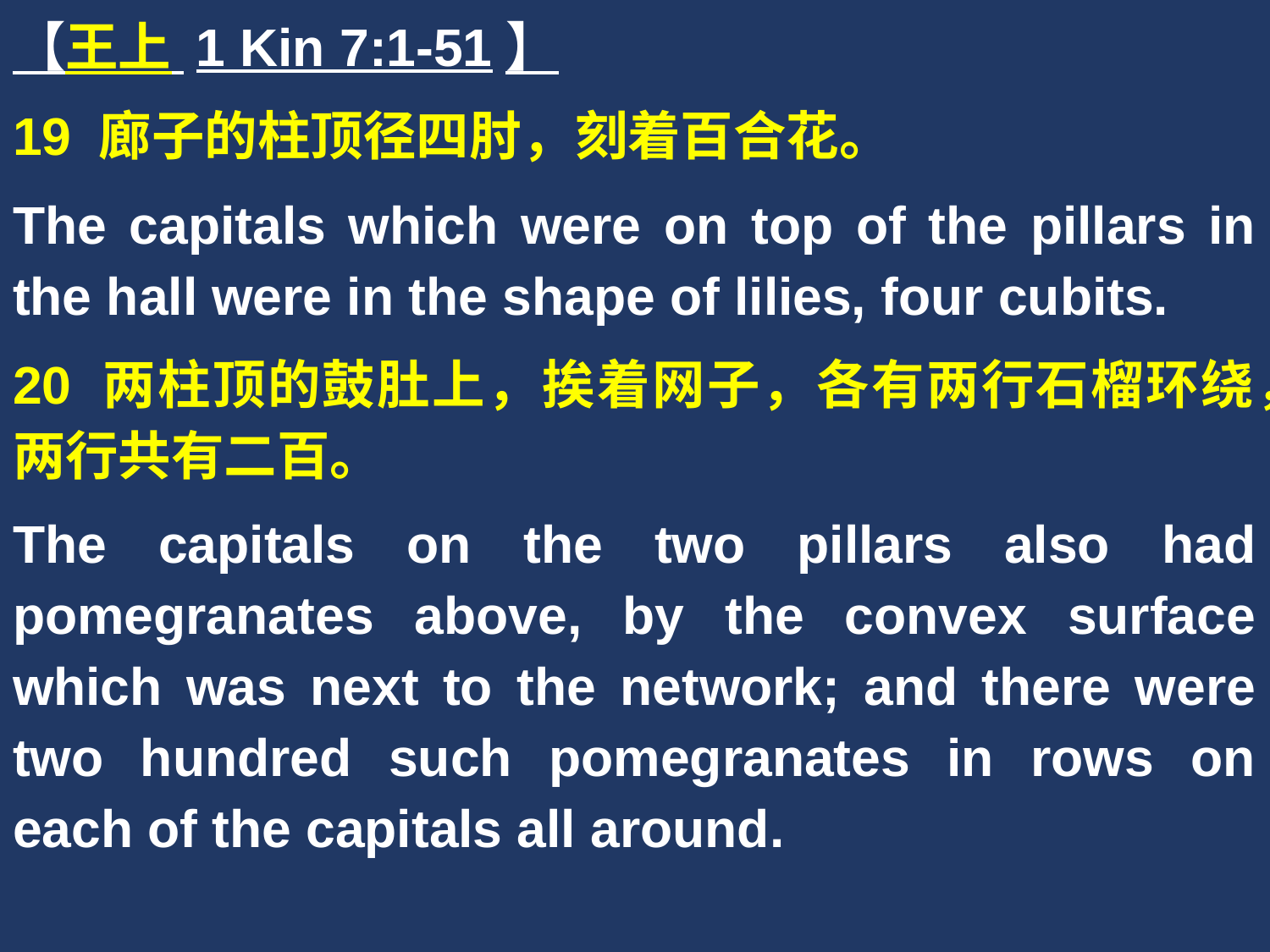

【王上 1 Kin 7:1-51】
19 廊子的柱顶径四肘，刻着百合花。
The capitals which were on top of the pillars in the hall were in the shape of lilies, four cubits.
20 两柱顶的鼓肚上，挨着网子，各有两行石榴环绕，两行共有二百。
The capitals on the two pillars also had pomegranates above, by the convex surface which was next to the network; and there were two hundred such pomegranates in rows on each of the capitals all around.